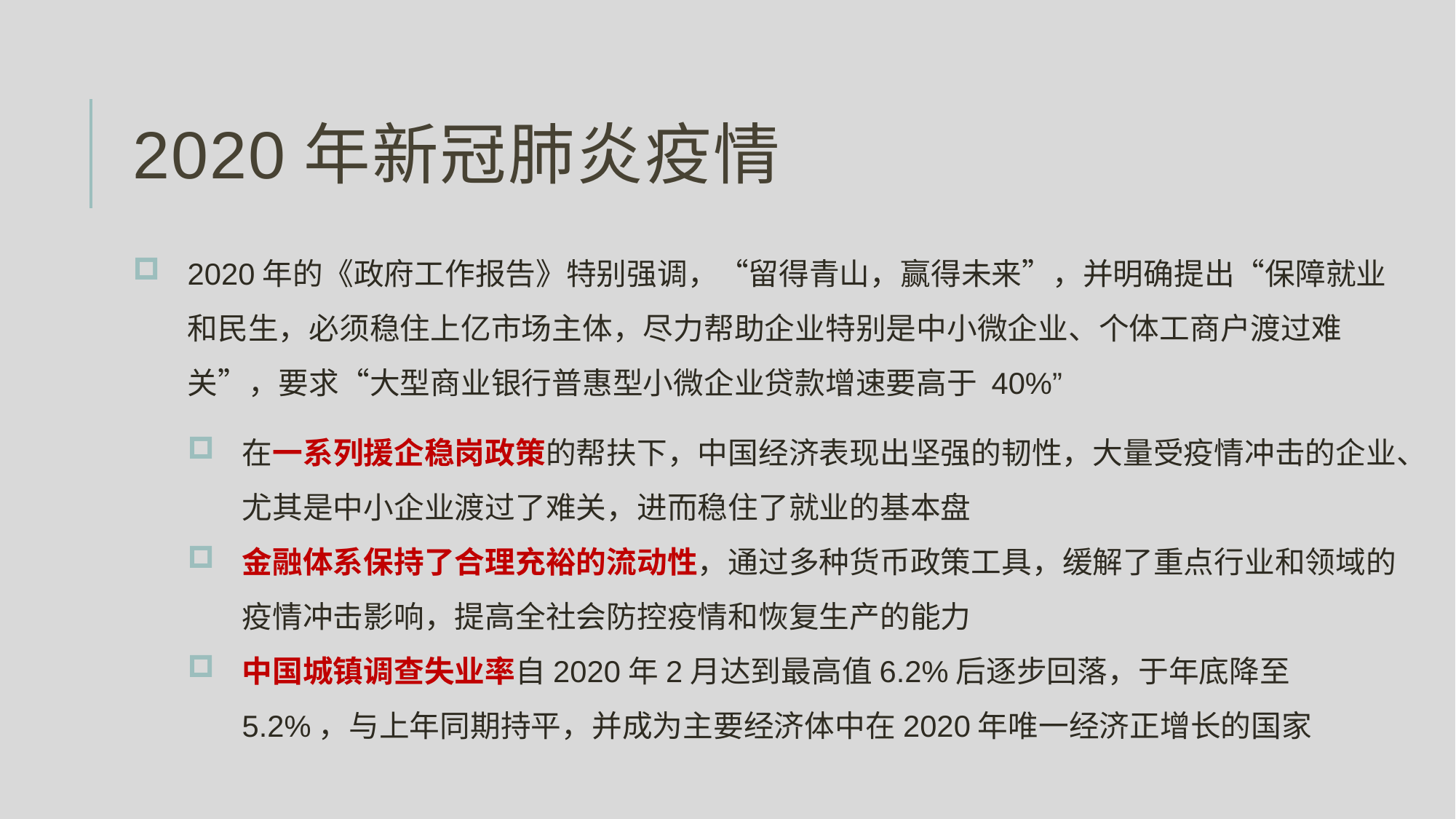

# 2020年新冠肺炎疫情
2020年的《政府工作报告》特别强调，“留得青山，赢得未来”，并明确提出“保障就业和民生，必须稳住上亿市场主体，尽力帮助企业特别是中小微企业、个体工商户渡过难关”，要求“大型商业银行普惠型小微企业贷款增速要高于 40%”
在一系列援企稳岗政策的帮扶下，中国经济表现出坚强的韧性，大量受疫情冲击的企业、尤其是中小企业渡过了难关，进而稳住了就业的基本盘
金融体系保持了合理充裕的流动性，通过多种货币政策工具，缓解了重点行业和领域的疫情冲击影响，提高全社会防控疫情和恢复生产的能力
中国城镇调查失业率自2020年2月达到最高值6.2%后逐步回落，于年底降至5.2%，与上年同期持平，并成为主要经济体中在2020年唯一经济正增长的国家